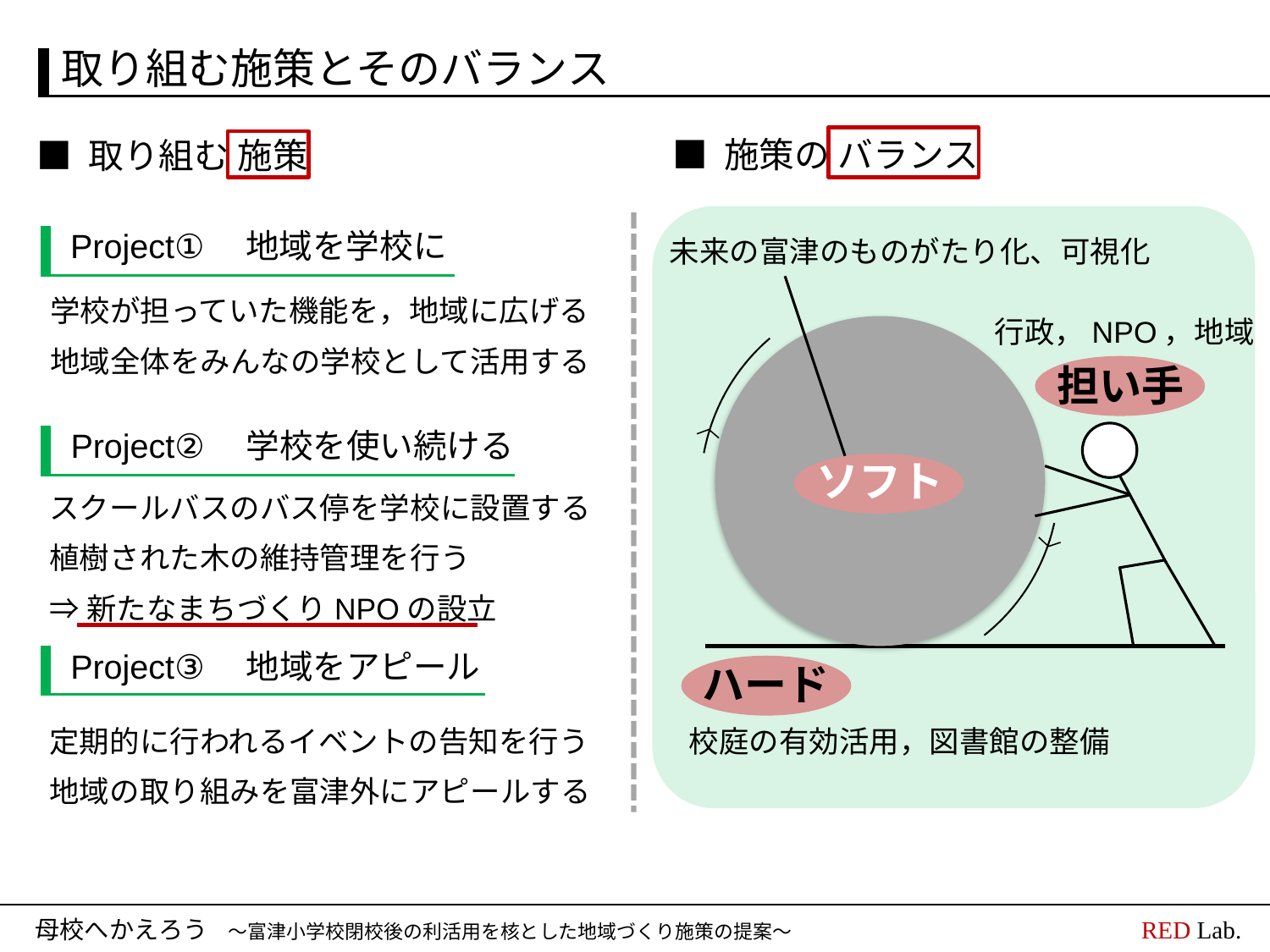

取り組む施策とそのバランス
■ 施策の バランス

■ 取り組む 施策

Project①　地域を学校に
未来の富津のものがたり化、可視化
学校が担っていた機能を，地域に広げる
地域全体をみんなの学校として活用する

行政，NPO，地域

担い手

Project②　学校を使い続ける

ソフト

スクールバスのバス停を学校に設置する
植樹された木の維持管理を行う
⇒新たなまちづくりNPOの設立
Project③　地域をアピール
ハード

定期的に行われるイベントの告知を行う
地域の取り組みを富津外にアピールする
校庭の有効活用，図書館の整備